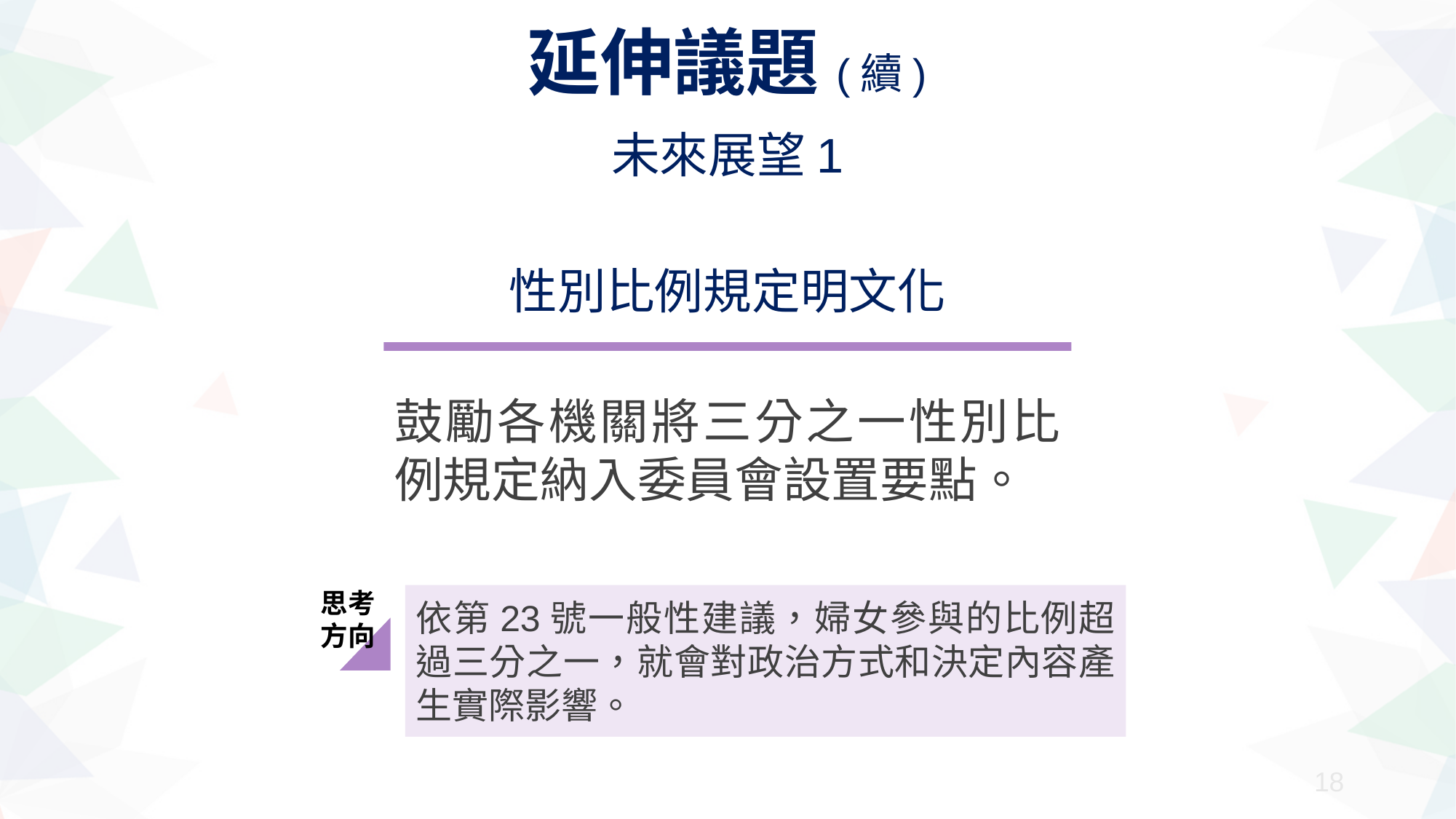

延伸議題(續)
未來展望1
性別比例規定明文化

鼓勵各機關將三分之一性別比例規定納入委員會設置要點。
思考方向

依第23號一般性建議，婦女參與的比例超過三分之一，就會對政治方式和決定內容產生實際影響。
18